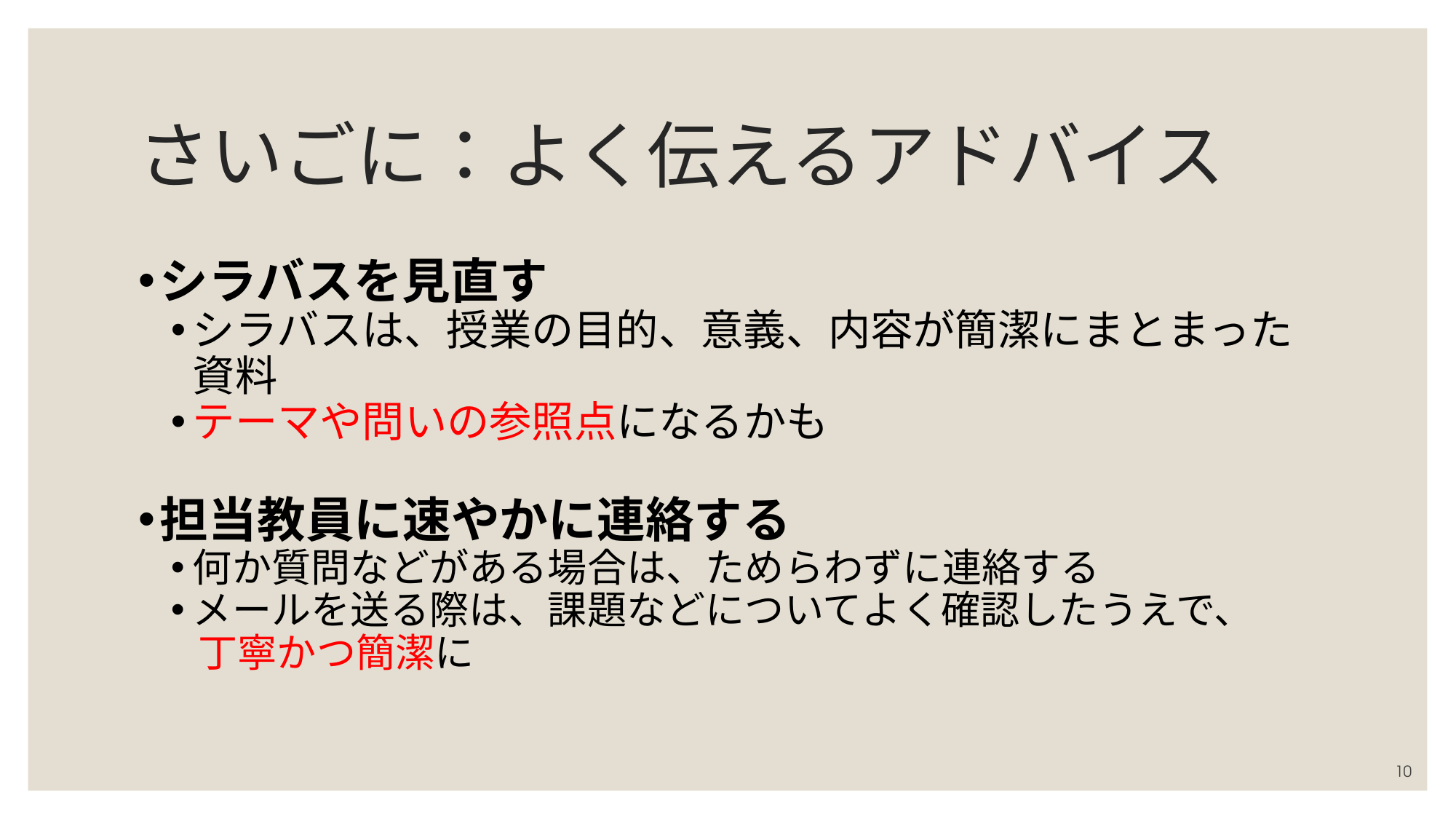

# さいごに：よく伝えるアドバイス
シラバスを見直す
シラバスは、授業の目的、意義、内容が簡潔にまとまった資料
テーマや問いの参照点になるかも

担当教員に速やかに連絡する
何か質問などがある場合は、ためらわずに連絡する
メールを送る際は、課題などについてよく確認したうえで、
  丁寧かつ簡潔に
10